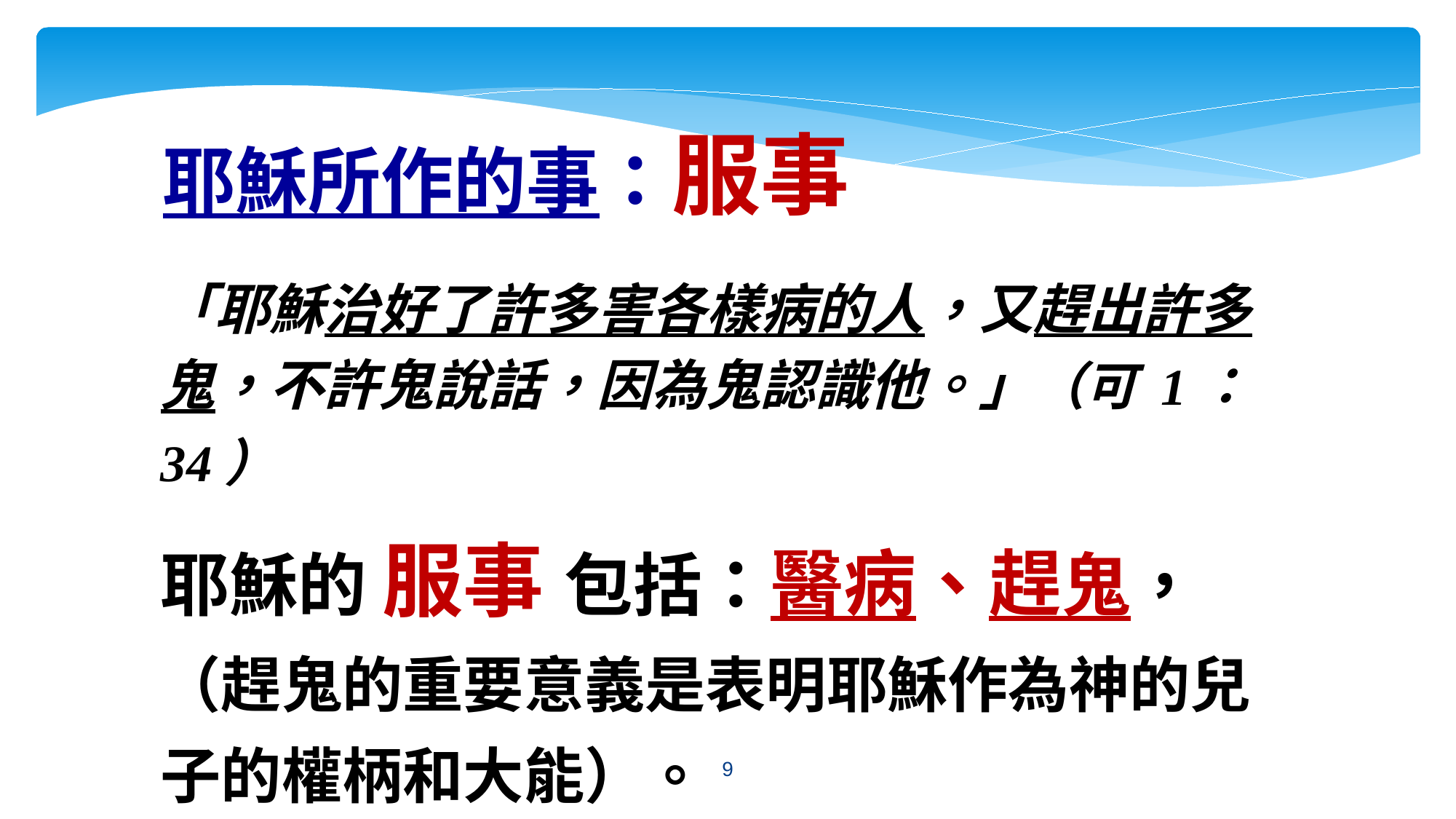

耶穌所作的事：服事
「耶穌治好了許多害各樣病的人，又趕出許多鬼，不許鬼說話，因為鬼認識他。」（可 1：34）

耶穌的 服事 包括：醫病、趕鬼，（趕鬼的重要意義是表明耶穌作為神的兒子的權柄和大能）。
9